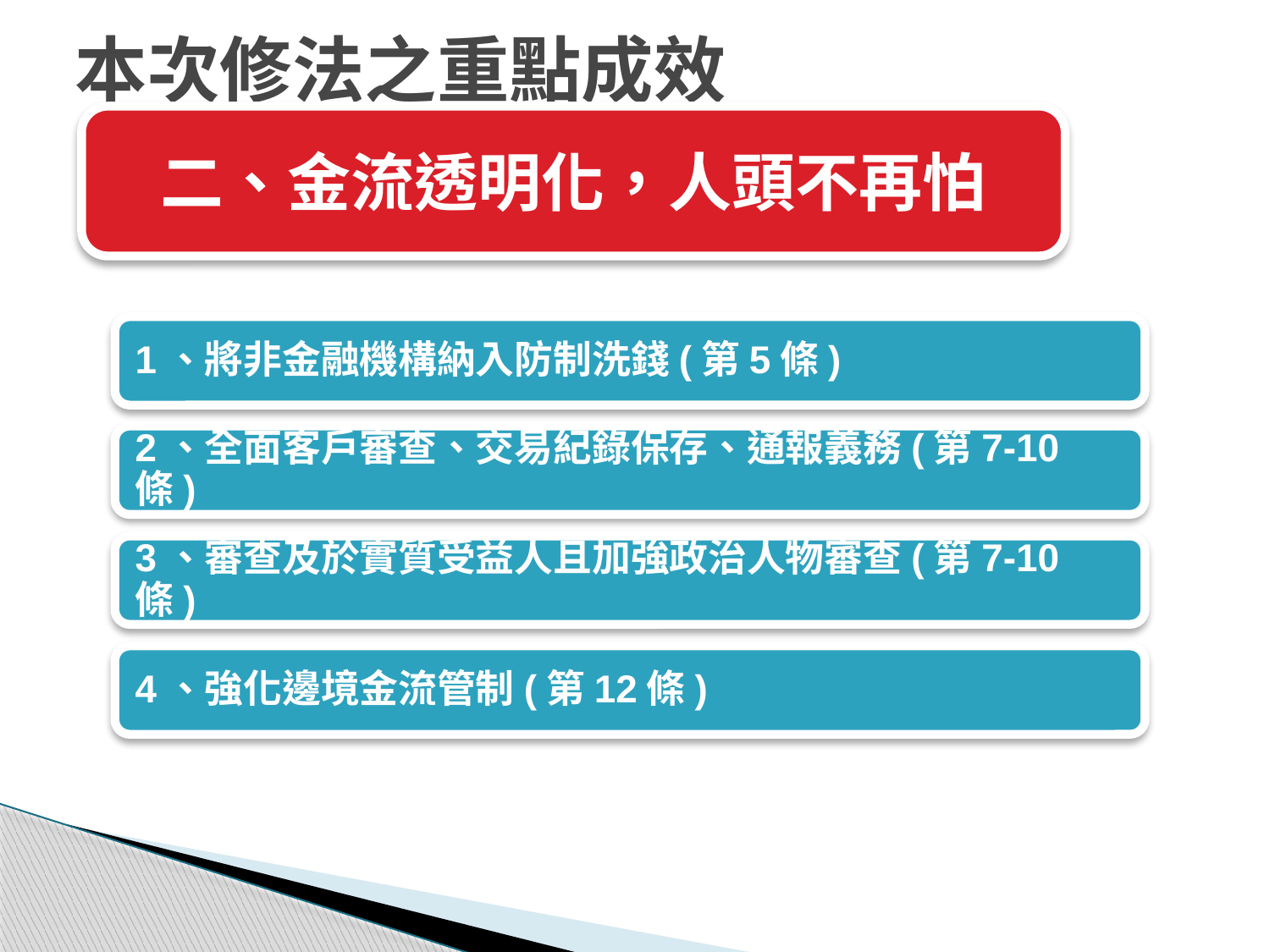

# 本次修法之重點成效
二、金流透明化，人頭不再怕
1、將非金融機構納入防制洗錢(第5條)
2、全面客戶審查、交易紀錄保存、通報義務(第7-10條)
3、審查及於實質受益人且加強政治人物審查(第7-10條)
4、強化邊境金流管制(第12條)